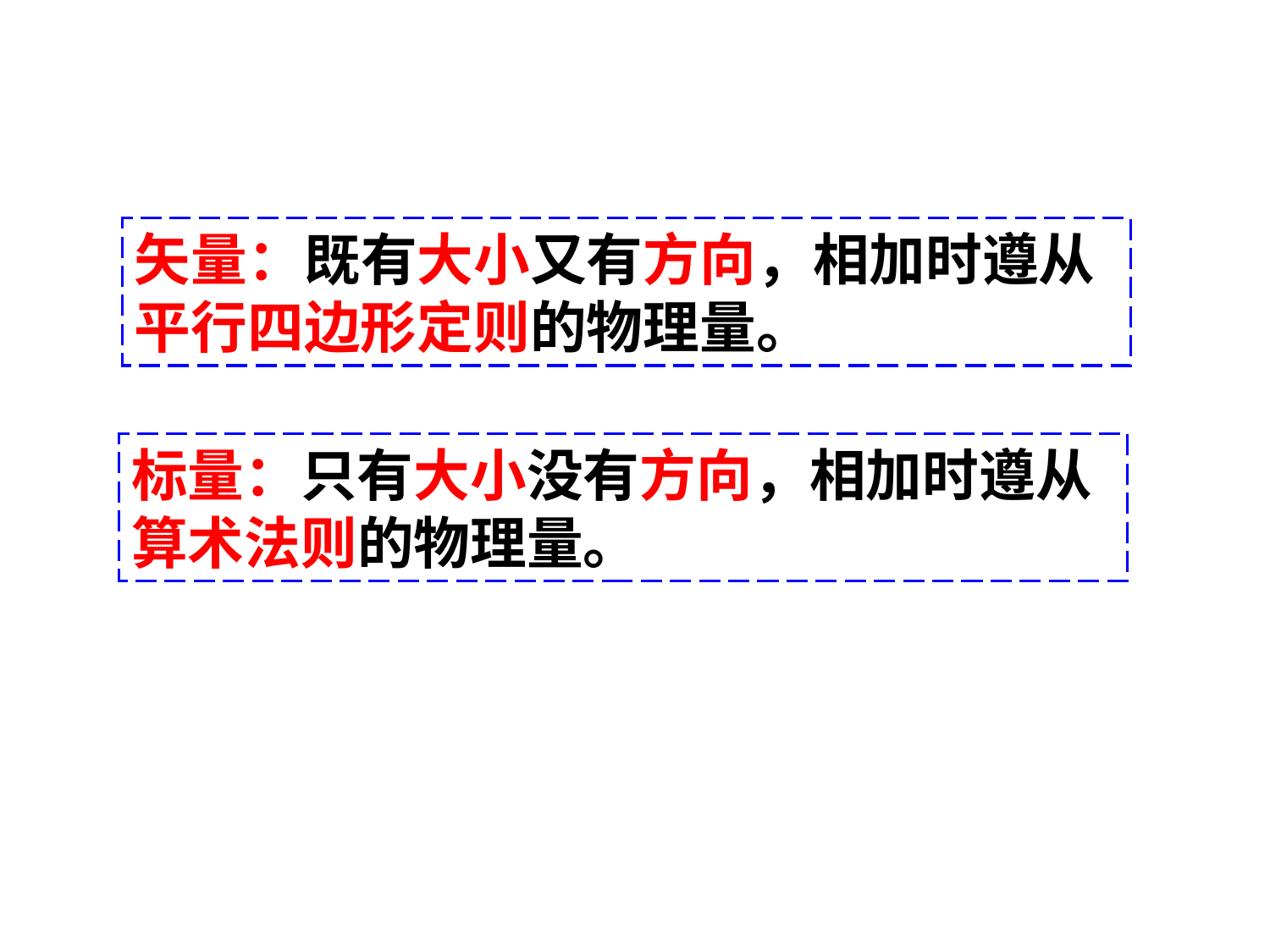

矢量：既有大小又有方向，相加时遵从平行四边形定则的物理量。
标量：只有大小没有方向，相加时遵从算术法则的物理量。